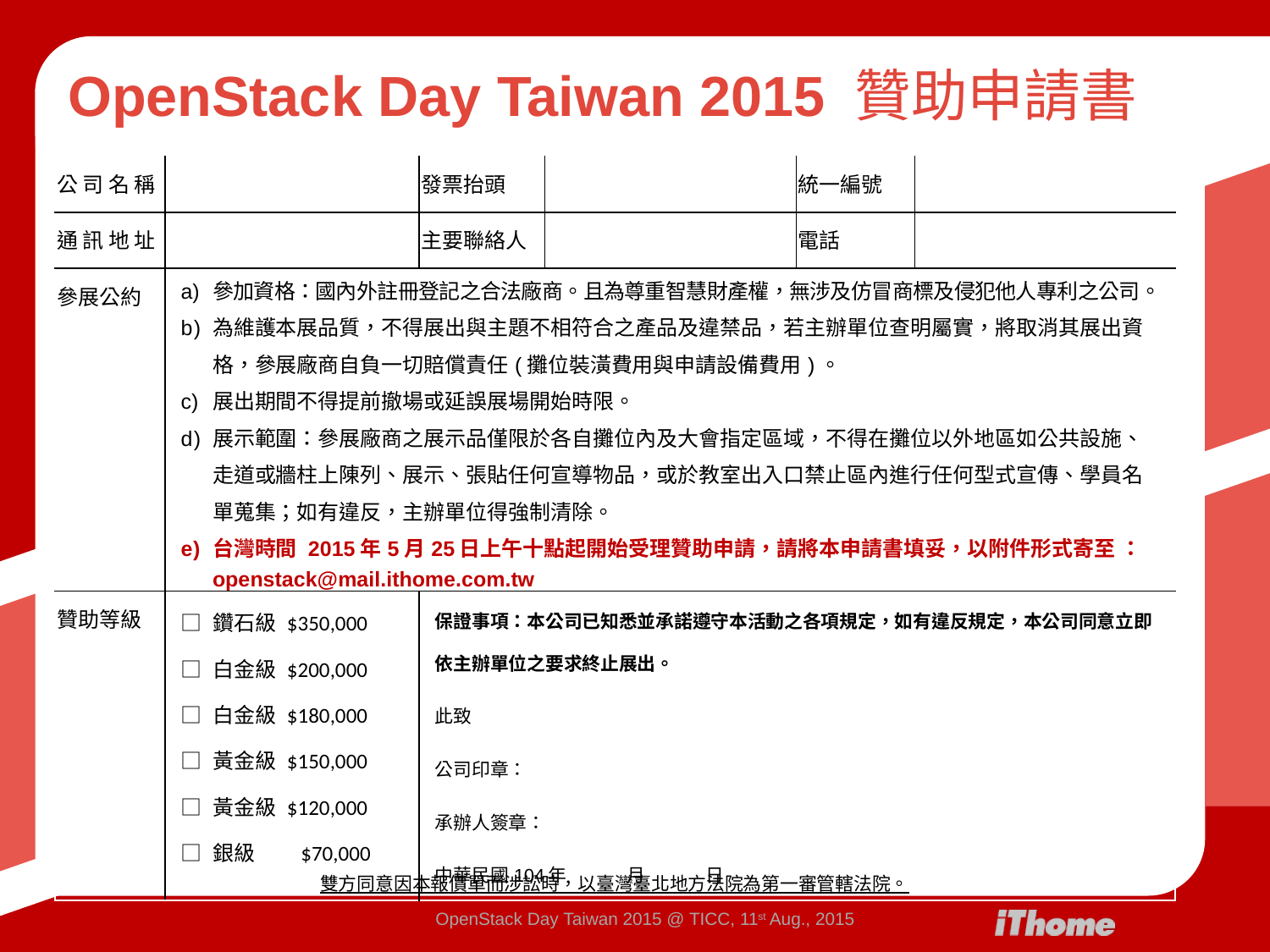

# OpenStack Day Taiwan 2015 贊助申請書
| 公 司 名 稱 |  | 發票抬頭 |  | 統一編號 |  |
| --- | --- | --- | --- | --- | --- |
| 通 訊 地 址 |  | 主要聯絡人 |  | 電話 |  |
| 參展公約 | 參加資格：國內外註冊登記之合法廠商。且為尊重智慧財產權，無涉及仿冒商標及侵犯他人專利之公司。 為維護本展品質，不得展出與主題不相符合之產品及違禁品，若主辦單位查明屬實，將取消其展出資格，參展廠商自負一切賠償責任(攤位裝潢費用與申請設備費用)。 展出期間不得提前撤場或延誤展場開始時限。 展示範圍：參展廠商之展示品僅限於各自攤位內及大會指定區域，不得在攤位以外地區如公共設施、走道或牆柱上陳列、展示、張貼任何宣導物品，或於教室出入口禁止區內進行任何型式宣傳、學員名單蒐集；如有違反，主辦單位得強制清除。 台灣時間 2015年5月25日上午十點起開始受理贊助申請，請將本申請書填妥，以附件形式寄至 ：openstack@mail.ithome.com.tw |  |  |  |  |
| 贊助等級 | □ 鑽石級 $350,000 □ 白金級 $200,000 □ 白金級 $180,000 □ 黃金級 $150,000 □ 黃金級 $120,000 □ 銀級　 $70,000 | 保證事項：本公司已知悉並承諾遵守本活動之各項規定，如有違反規定，本公司同意立即依主辦單位之要求終止展出。 此致 公司印章： 承辦人簽章： 中華民國104年 月 日 |  |  |  |
雙方同意因本報價單而涉訟時，以臺灣臺北地方法院為第一審管轄法院。